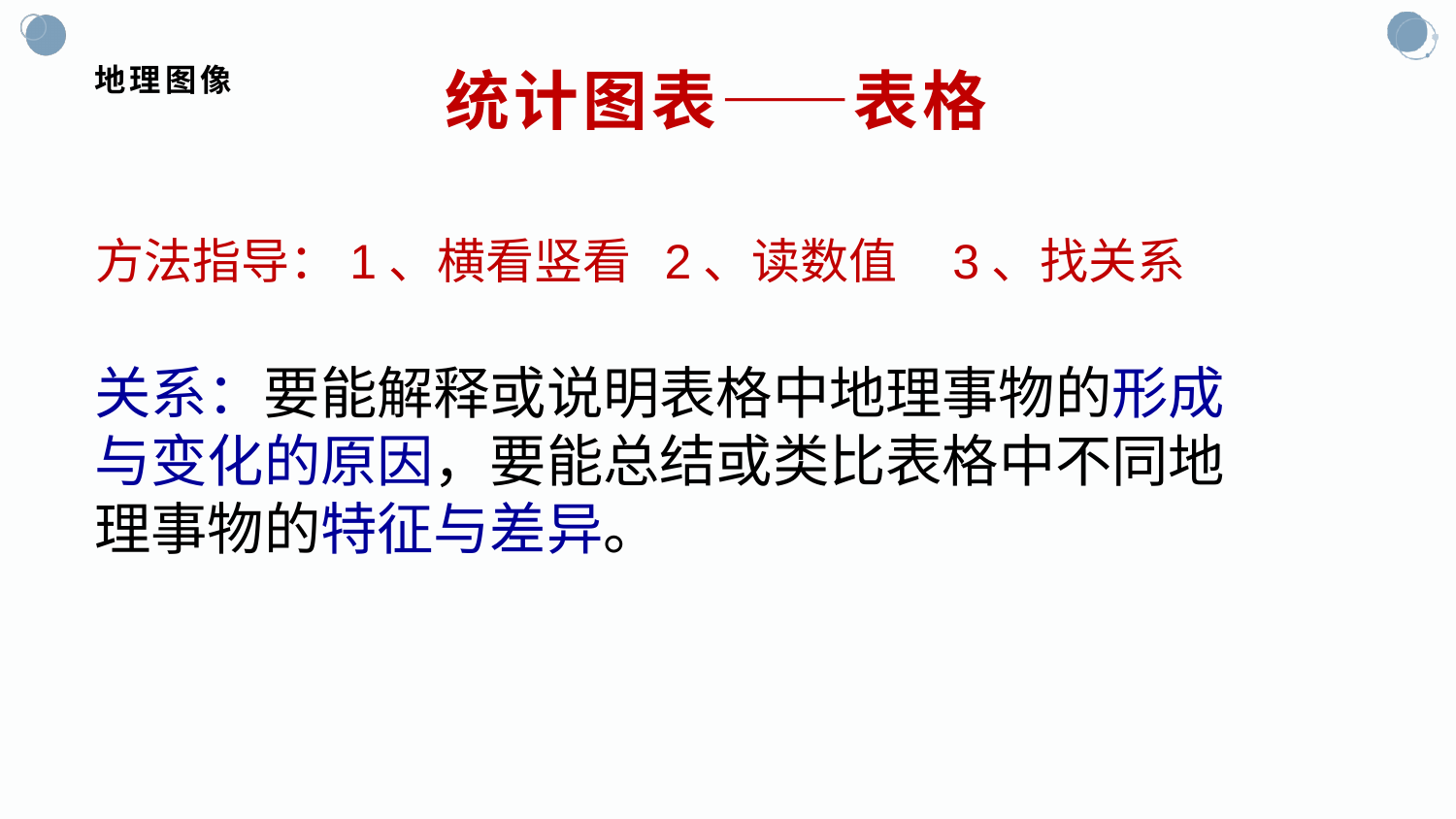

# 地理图像
统计图表——表格
方法指导：1、横看竖看  2、读数值    3、找关系
关系：要能解释或说明表格中地理事物的形成与变化的原因，要能总结或类比表格中不同地理事物的特征与差异。